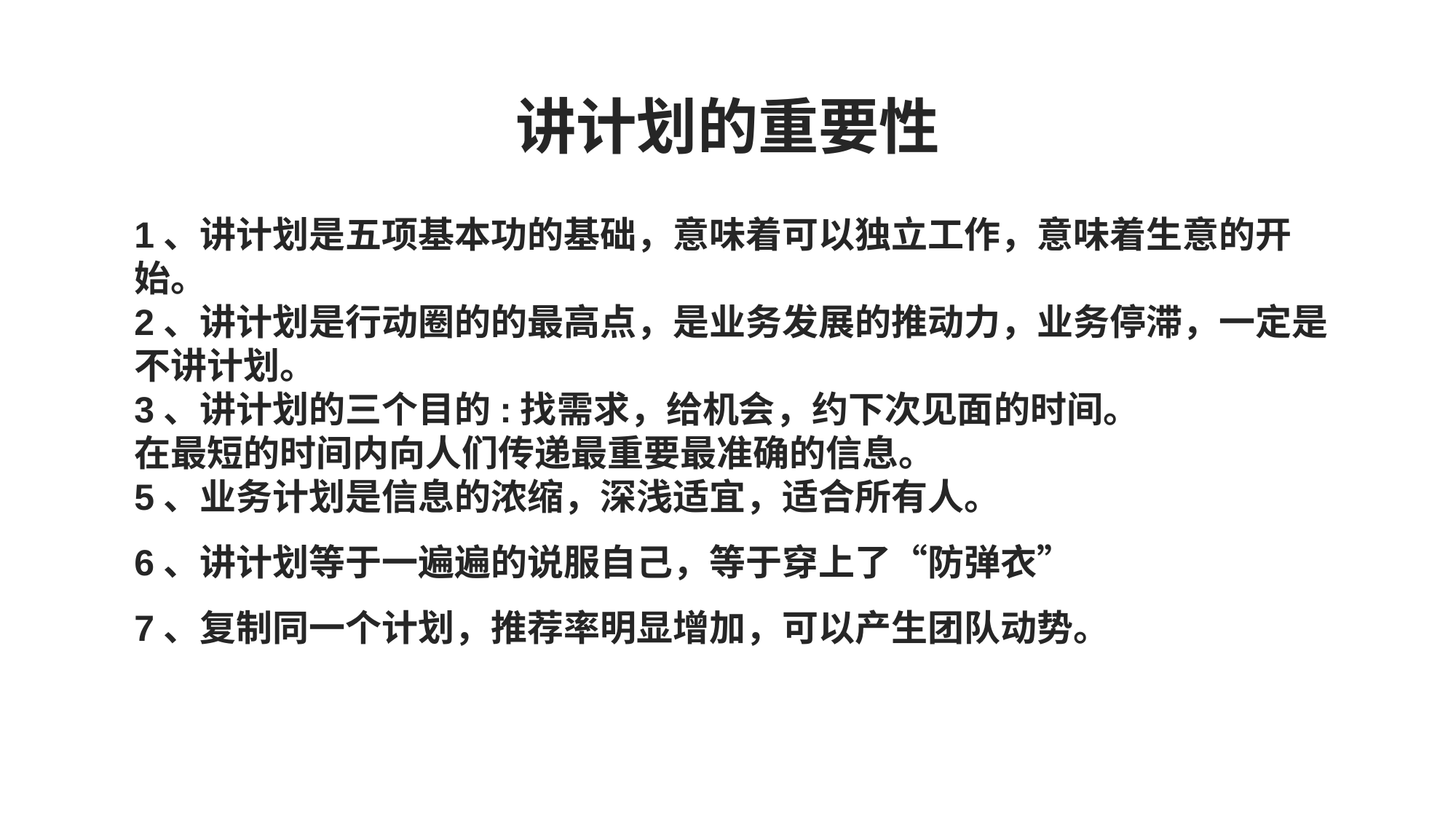

讲计划的重要性
1、讲计划是五项基本功的基础，意味着可以独立工作，意味着生意的开始。2、讲计划是行动圈的的最高点，是业务发展的推动力，业务停滞，一定是不讲计划。3、讲计划的三个目的:找需求，给机会，约下次见面的时间。在最短的时间内向人们传递最重要最准确的信息。5、业务计划是信息的浓缩，深浅适宜，适合所有人。6、讲计划等于一遍遍的说服自己，等于穿上了“防弹衣”
7、复制同一个计划，推荐率明显增加，可以产生团队动势。